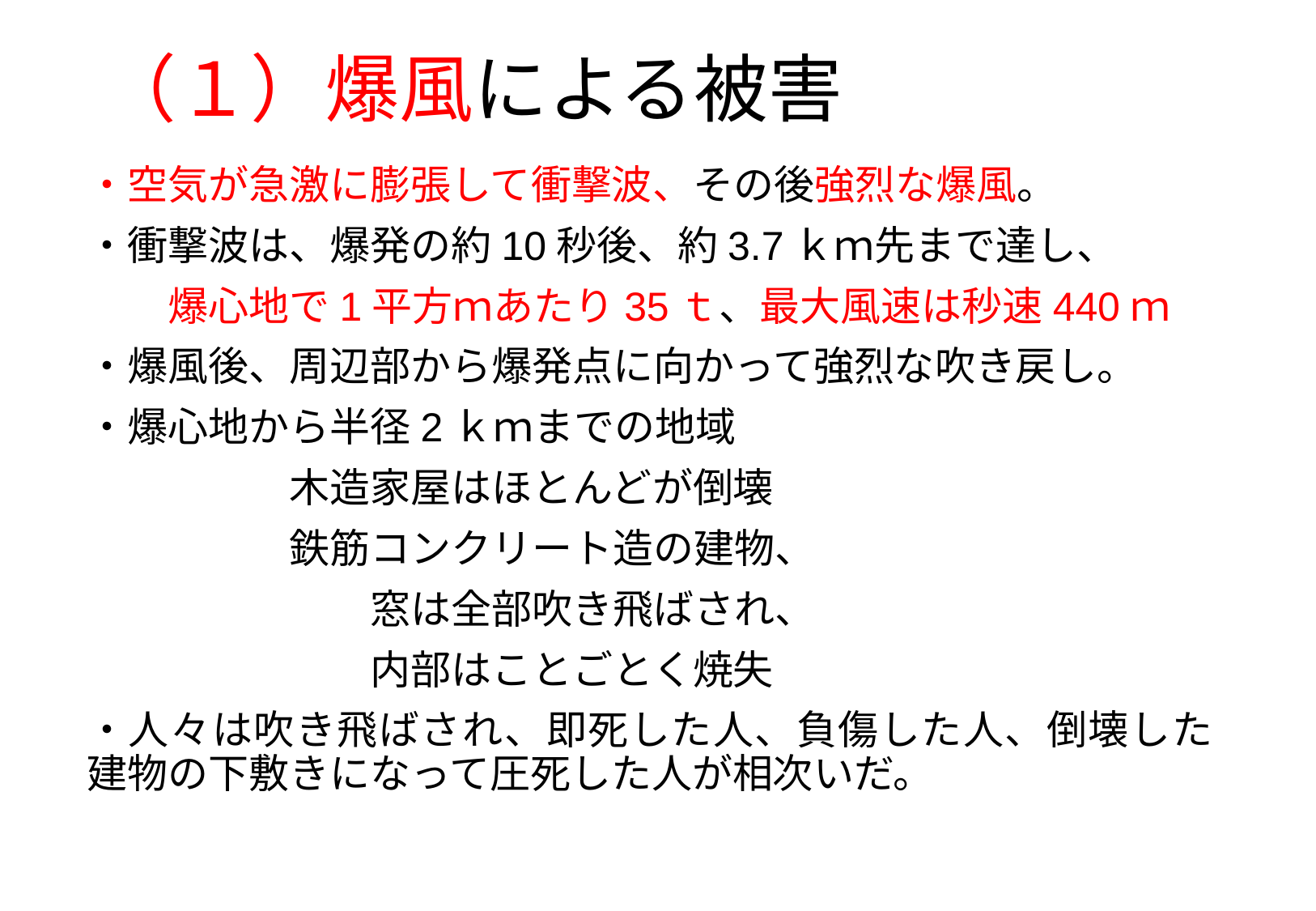

# （１）爆風による被害
・空気が急激に膨張して衝撃波、その後強烈な爆風。
・衝撃波は、爆発の約10秒後、約3.7ｋｍ先まで達し、
　　爆心地で1平方ｍあたり35ｔ、最大風速は秒速440ｍ
・爆風後、周辺部から爆発点に向かって強烈な吹き戻し。
・爆心地から半径2ｋｍまでの地域
　　　　　木造家屋はほとんどが倒壊
　　　　　鉄筋コンクリート造の建物、
　　　　　　　窓は全部吹き飛ばされ、
　　　　　　　内部はことごとく焼失
・人々は吹き飛ばされ、即死した人、負傷した人、倒壊した建物の下敷きになって圧死した人が相次いだ。